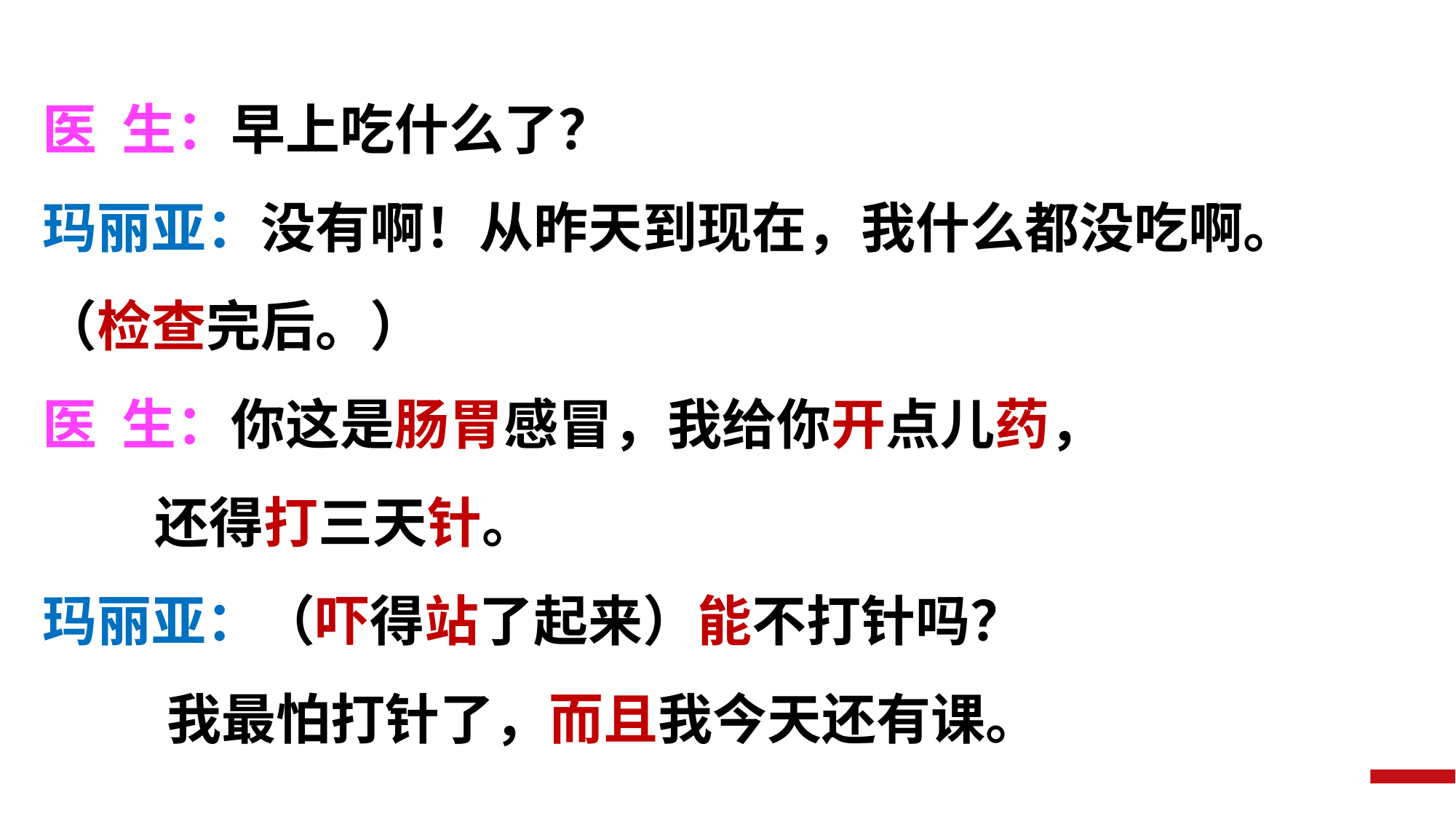

医  生：早上吃什么了？
玛丽亚：没有啊！从昨天到现在，我什么都没吃啊。
（检查完后。）
医  生：你这是肠胃感冒，我给你开点儿药，
        还得打三天针。
玛丽亚：（吓得站了起来）能不打针吗？
         我最怕打针了，而且我今天还有课。